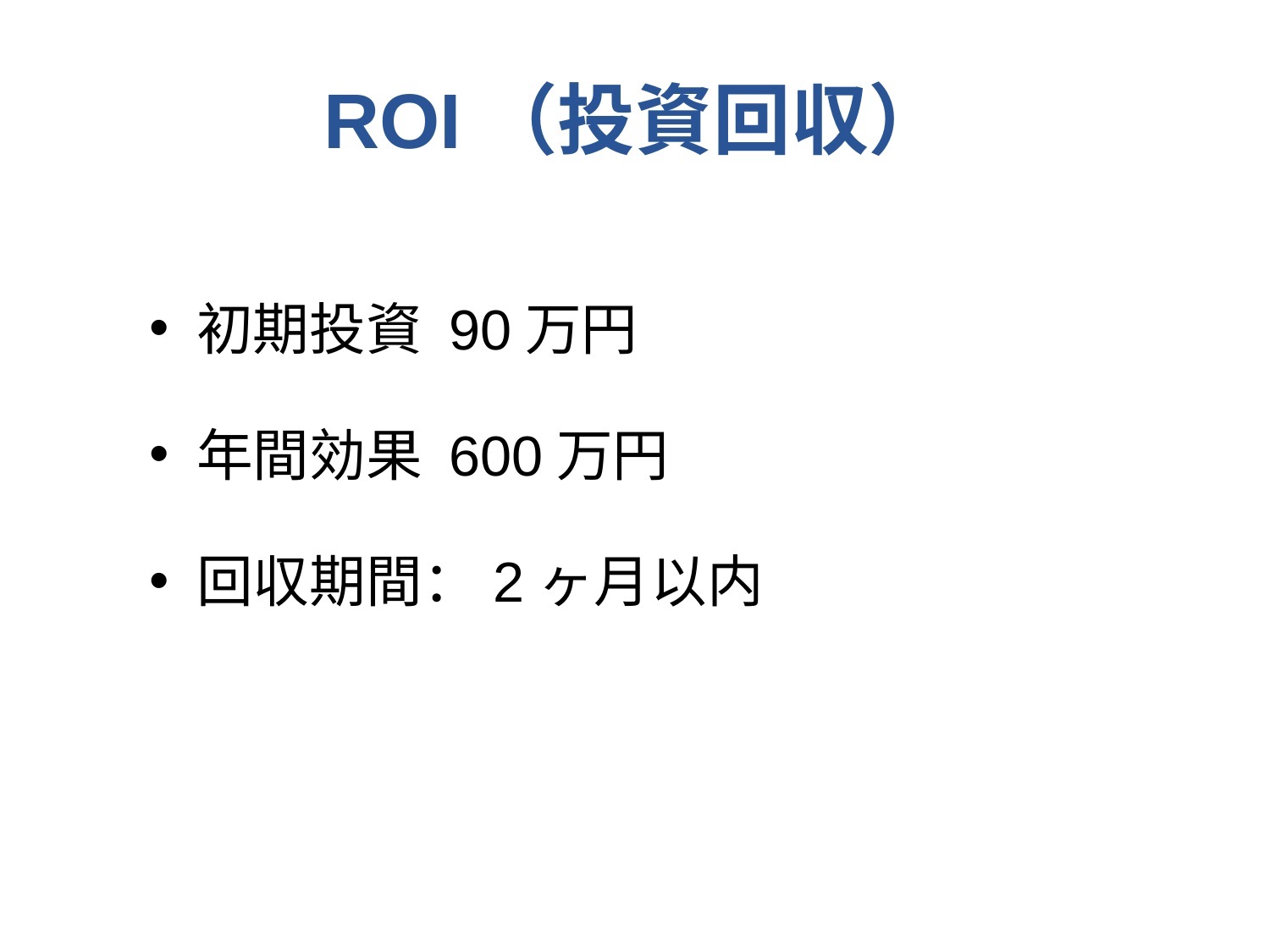

# ROI（投資回収）
初期投資 90万円
年間効果 600万円
回収期間：2ヶ月以内